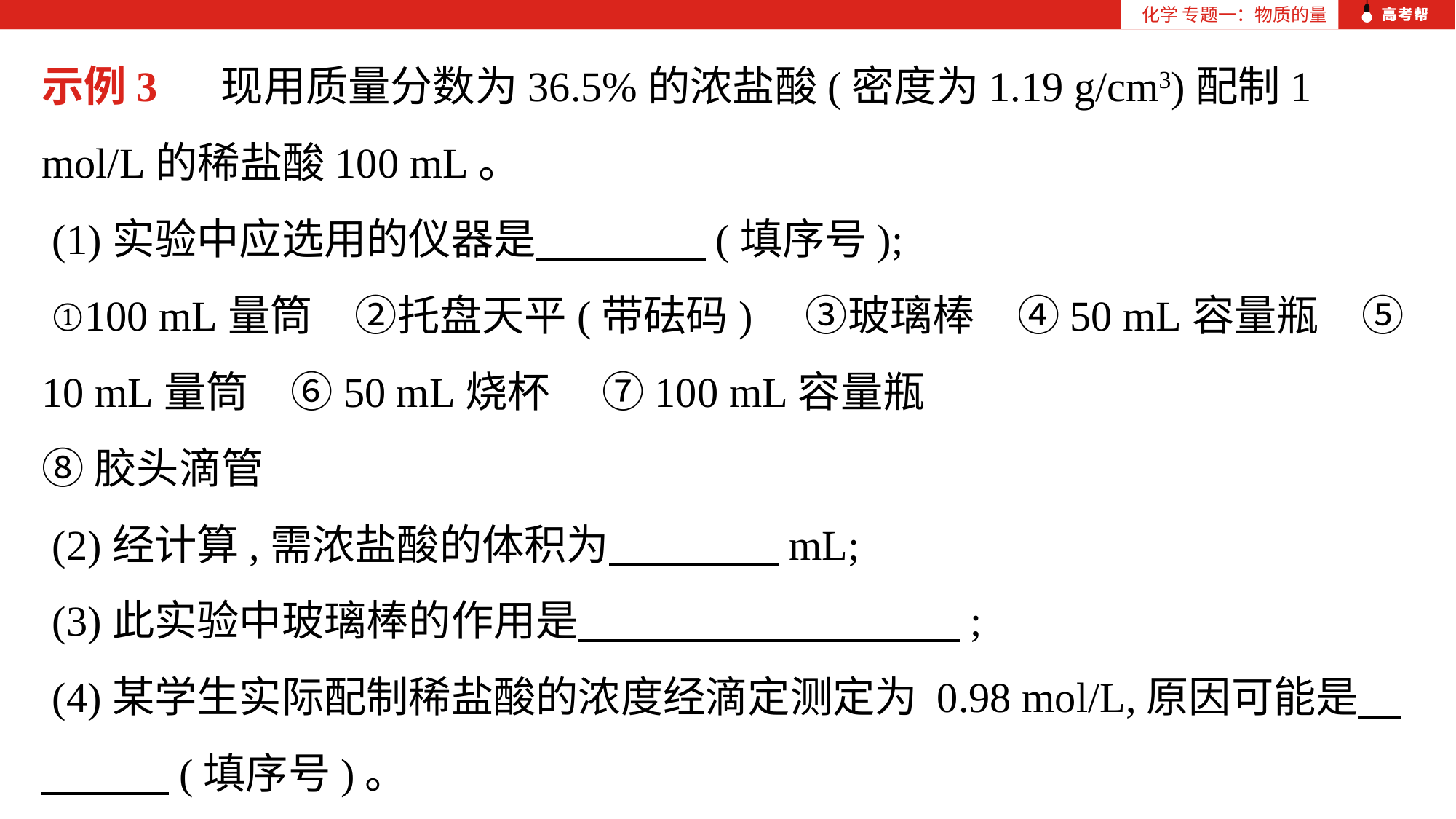

化学 专题一：物质的量

示例3 　现用质量分数为36.5%的浓盐酸(密度为1.19 g/cm3)配制1 mol/L的稀盐酸100 mL。
 (1)实验中应选用的仪器是　　　　(填序号);
 ①100 mL量筒　②托盘天平(带砝码)　③玻璃棒　④50 mL容量瓶　⑤10 mL量筒　⑥50 mL烧杯　 ⑦100 mL容量瓶
⑧胶头滴管
 (2)经计算,需浓盐酸的体积为　　　　mL;
 (3)此实验中玻璃棒的作用是　　　　　　　　　;
 (4)某学生实际配制稀盐酸的浓度经滴定测定为 0.98 mol/L,原因可能是　　　　(填序号)。